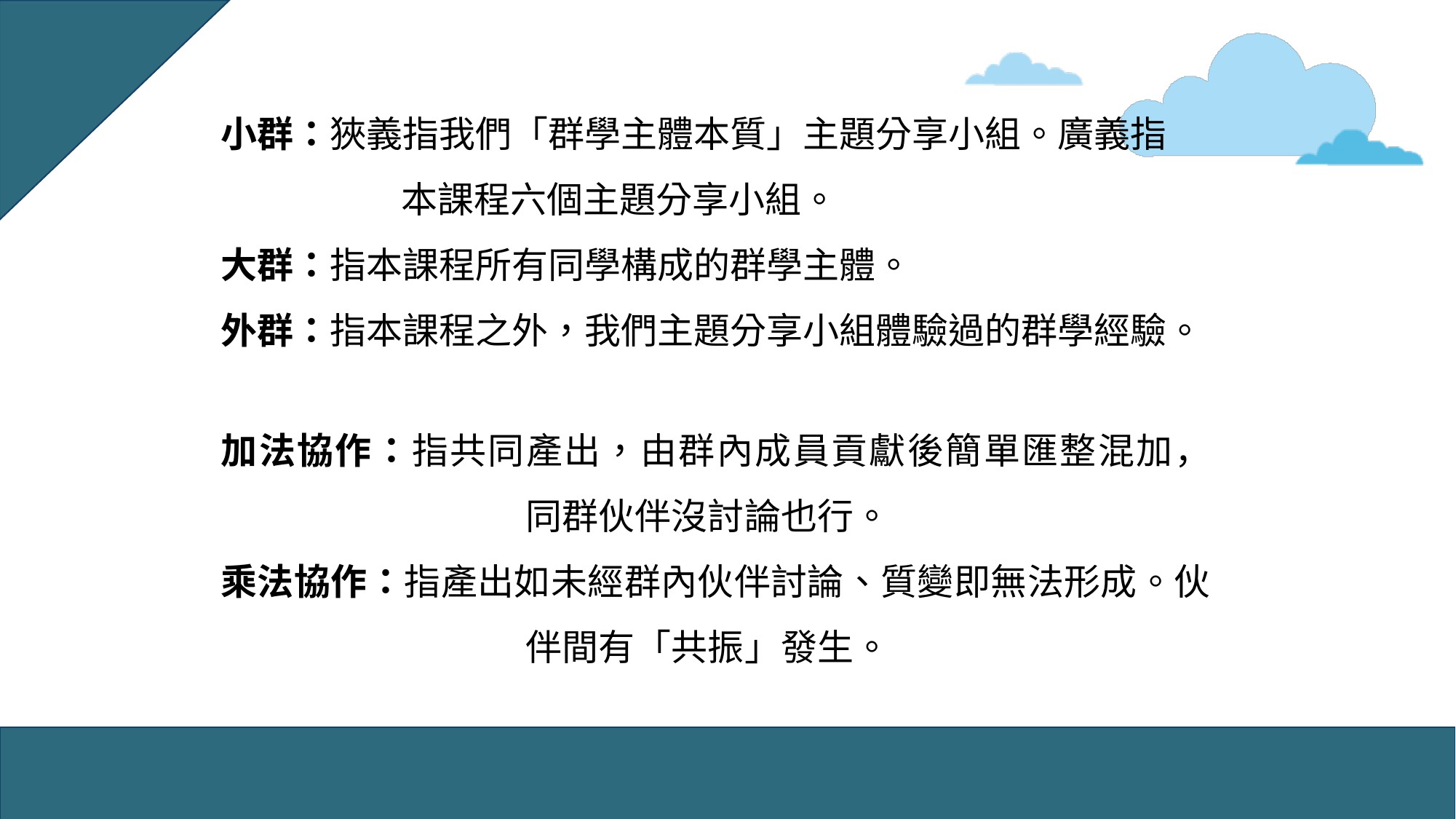

小群：狹義指我們「群學主體本質」主題分享小組。廣義指本課程六個主題分享小組。
大群：指本課程所有同學構成的群學主體。
外群：指本課程之外，我們主題分享小組體驗過的群學經驗。
加法協作：指共同產出，由群內成員貢獻後簡單匯整混加， 同群伙伴沒討論也行。
乘法協作：指產出如未經群內伙伴討論、質變即無法形成。伙伴間有「共振」發生。